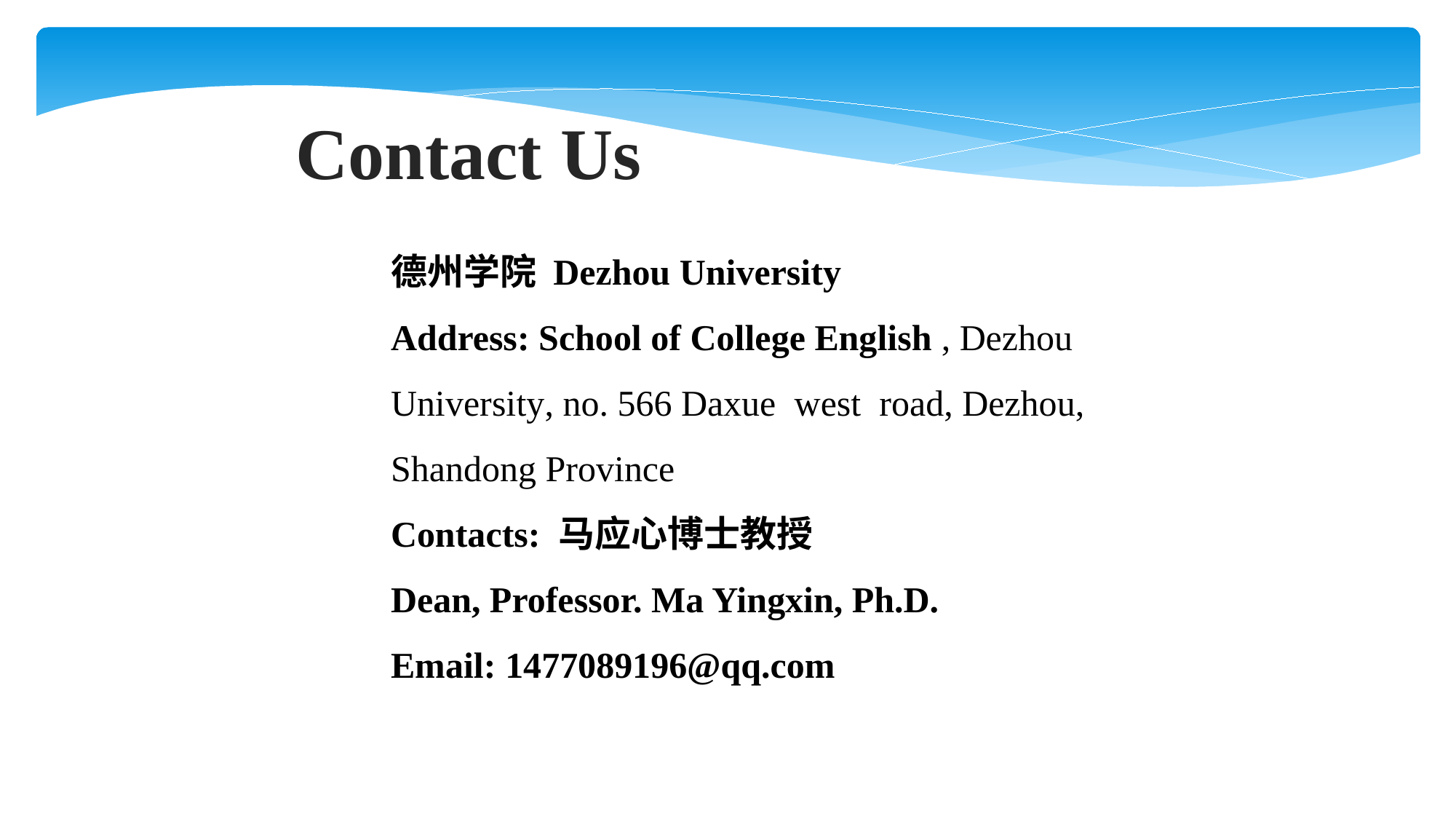

Contact Us
德州学院 Dezhou University
Address: School of College English , Dezhou University, no. 566 Daxue  west  road, Dezhou, Shandong Province
Contacts: 马应心博士教授
Dean, Professor. Ma Yingxin, Ph.D.
Email: 1477089196@qq.com